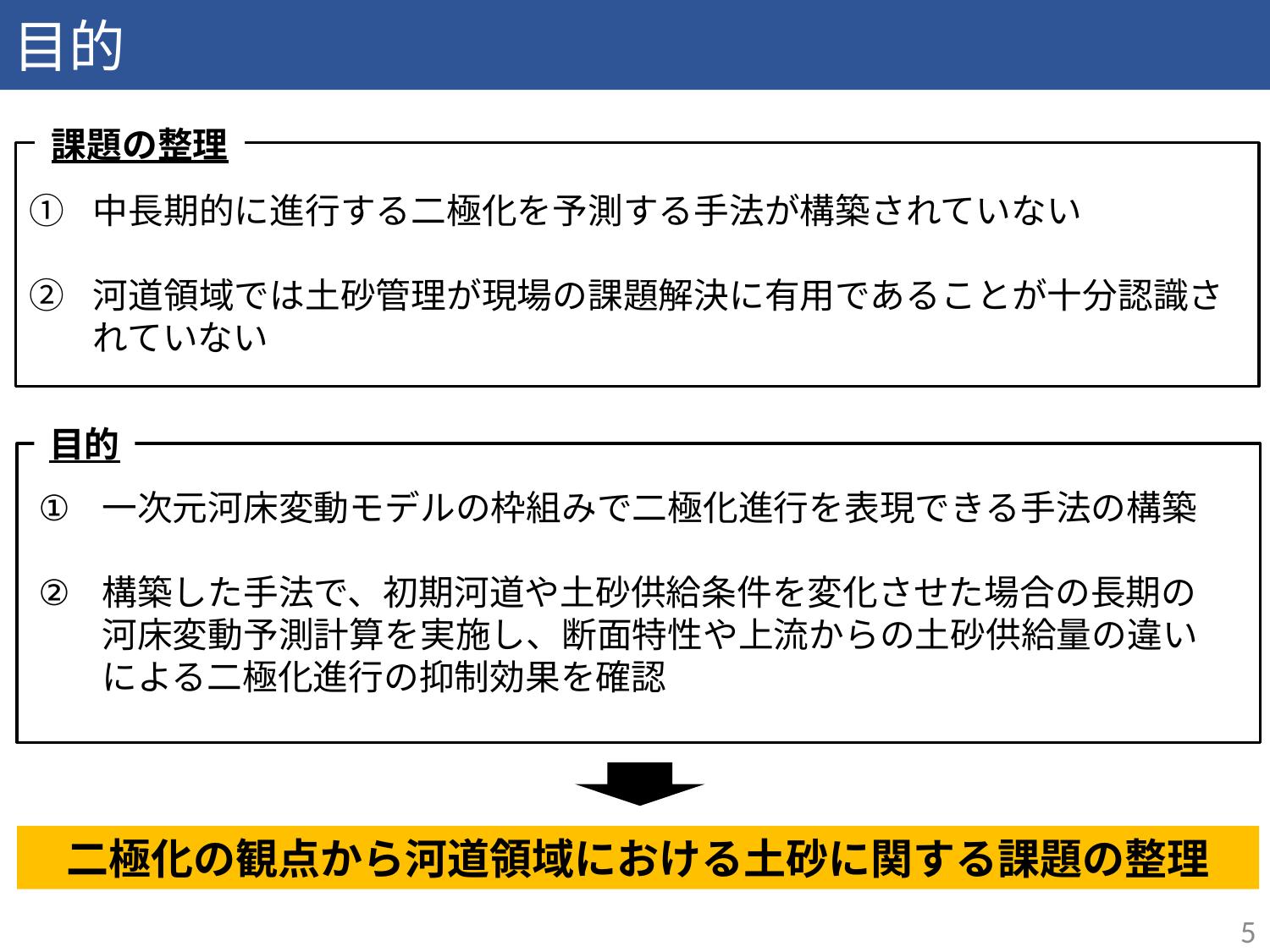

# 目的
課題の整理

中長期的に進行する二極化を予測する手法が構築されていない

河道領域では土砂管理が現場の課題解決に有用であることが十分認識されていない
目的

二極化の観点から河道領域における土砂に関する課題の整理
一次元河床変動モデルの枠組みで二極化進行を表現できる手法の構築

構築した手法で、初期河道や土砂供給条件を変化させた場合の長期の河床変動予測計算を実施し、断面特性や上流からの土砂供給量の違いによる二極化進行の抑制効果を確認
5